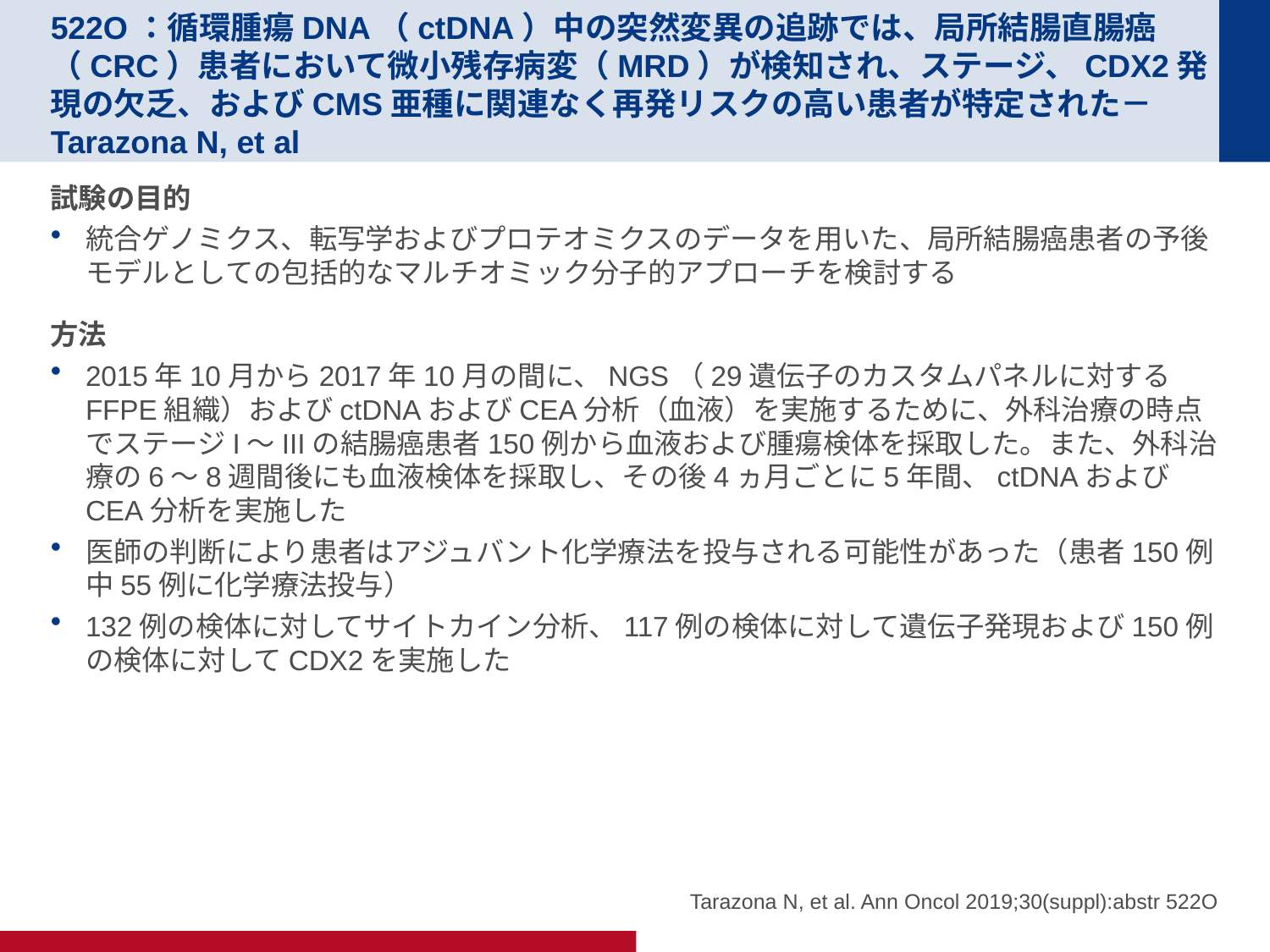

# 522O：循環腫瘍DNA（ctDNA）中の突然変異の追跡では、局所結腸直腸癌（CRC）患者において微小残存病変（MRD）が検知され、ステージ、CDX2発現の欠乏、およびCMS亜種に関連なく再発リスクの高い患者が特定された－Tarazona N, et al
試験の目的
統合ゲノミクス、転写学およびプロテオミクスのデータを用いた、局所結腸癌患者の予後モデルとしての包括的なマルチオミック分子的アプローチを検討する
方法
2015年10月から2017年10月の間に、NGS（29遺伝子のカスタムパネルに対するFFPE組織）およびctDNAおよびCEA分析（血液）を実施するために、外科治療の時点でステージI～IIIの結腸癌患者150例から血液および腫瘍検体を採取した。また、外科治療の6～8週間後にも血液検体を採取し、その後4ヵ月ごとに5年間、ctDNAおよびCEA分析を実施した
医師の判断により患者はアジュバント化学療法を投与される可能性があった（患者150例中55例に化学療法投与）
132例の検体に対してサイトカイン分析、117例の検体に対して遺伝子発現および150例の検体に対してCDX2を実施した
Tarazona N, et al. Ann Oncol 2019;30(suppl):abstr 522O